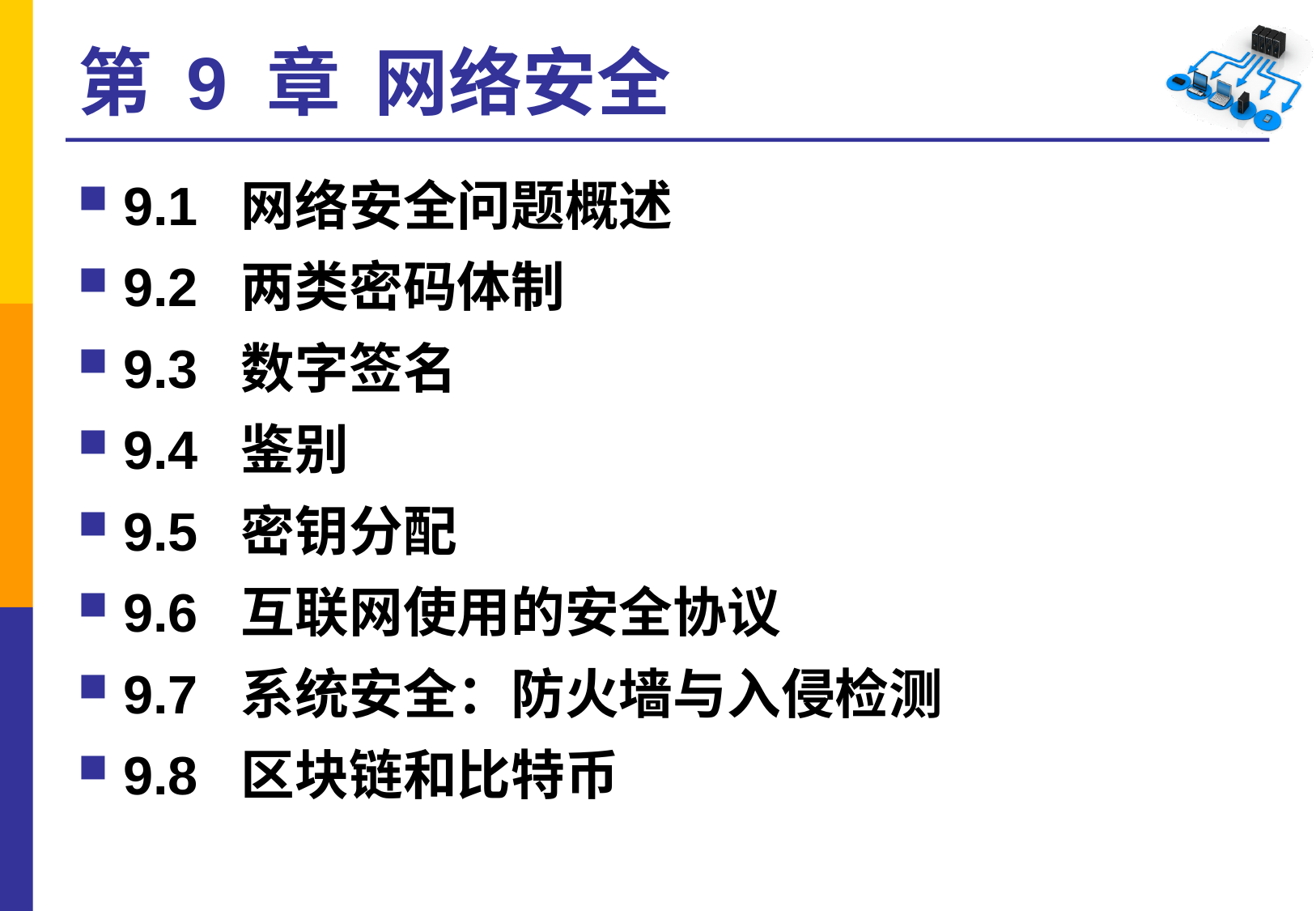

# 第 9 章  网络安全
9.1  网络安全问题概述
9.2  两类密码体制
9.3  数字签名
9.4  鉴别
9.5  密钥分配
9.6  互联网使用的安全协议
9.7  系统安全：防火墙与入侵检测
9.8  区块链和比特币